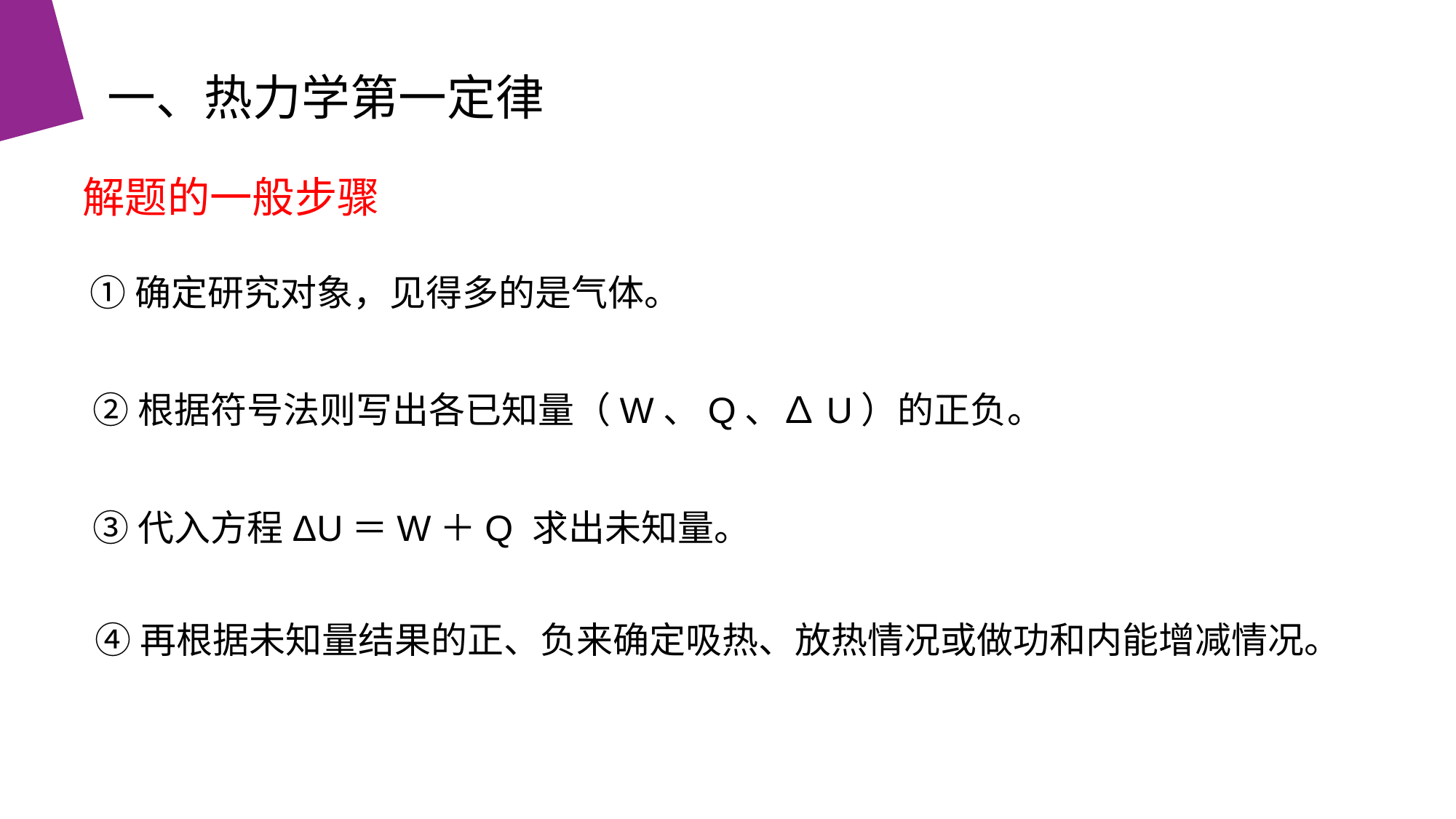

一、热力学第一定律
解题的一般步骤
①确定研究对象，见得多的是气体。
②根据符号法则写出各已知量（W、Q、∆U）的正负。
③代入方程ΔU＝W＋Q 求出未知量。
④再根据未知量结果的正、负来确定吸热、放热情况或做功和内能增减情况。